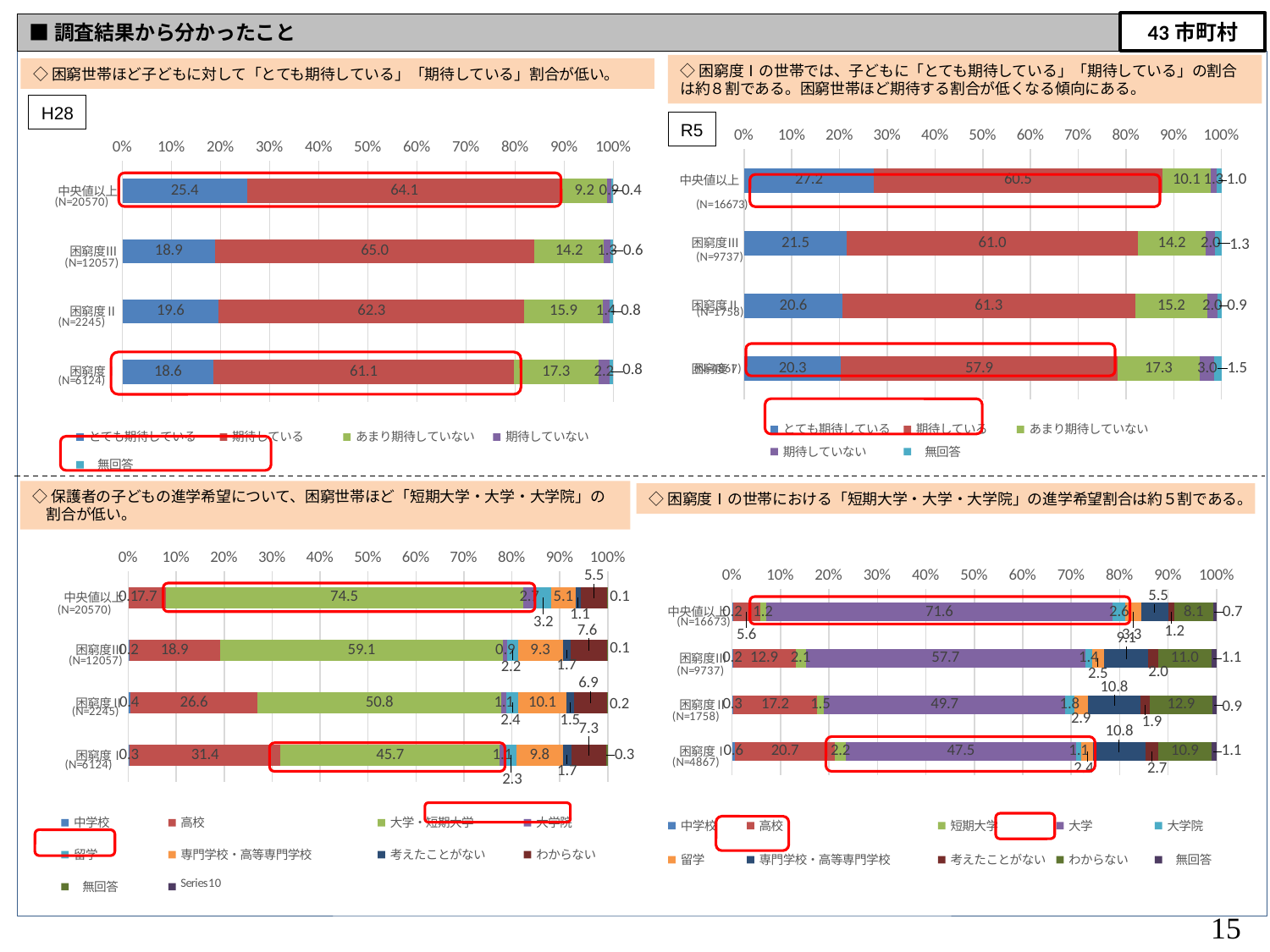

43市町村
■調査結果から分かったこと

◇困窮度Ⅰの世帯では、子どもに「とても期待している」「期待している」の割合は約８割である。困窮世帯ほど期待する割合が低くなる傾向にある。
◇困窮世帯ほど子どもに対して「とても期待している」「期待している」割合が低い。
H28
R5

### Chart

| Category | とても期待している   | 期待している         | あまり期待していない | 期待していない       |   無回答             |
|---|---|---|---|---|---|
| 中央値以上 | 25.4 | 64.1 | 9.2 | 0.9 | 0.4 |
| 困窮度Ⅲ | 18.9 | 65.0 | 14.2 | 1.3 | 0.6 |
| 困窮度Ⅱ | 19.6 | 62.3 | 15.9 | 1.4 | 0.8 |
| 困窮度Ⅰ | 18.6 | 61.1 | 17.3 | 2.2 | 0.8 |

### Chart

| Category | とても期待している   | 期待している         | あまり期待していない | 期待していない       |   無回答             |
|---|---|---|---|---|---|
| 中央値以上 | 27.2 | 60.5 | 10.1 | 1.3 | 1.0 |
| 困窮度Ⅲ | 21.5 | 61.0 | 14.2 | 2.0 | 1.3 |
| 困窮度Ⅱ | 20.6 | 61.3 | 15.2 | 2.0 | 0.9 |
| 困窮度Ⅰ | 20.3 | 57.9 | 17.3 | 3.0 | 1.5 |

(N=16673)
◇保護者の子どもの進学希望について、困窮世帯ほど「短期大学・大学・大学院」の
   割合が低い。
◇困窮度Ⅰの世帯における「短期大学・大学・大学院」の進学希望割合は約５割である。

### Chart

| Category | 中学校 | 高校                 | 大学・短期大学             | 大学院               | 留学                 | 専門学校・高等専門学校                   | 考えたことがない     | わからない           |   無回答             |  |
|---|---|---|---|---|---|---|---|---|---|---|
| 中央値以上 | 0.1 | 7.7 | 74.5 | 2.7 | 3.2 | 5.1 | 1.1 | 5.5 | 0.1 | None |
| 困窮度Ⅲ | 0.2 | 18.9 | 59.1 | 0.9 | 2.2 | 9.3 | 1.7 | 7.6 | 0.1 | None |
| 困窮度Ⅱ | 0.4 | 26.6 | 50.8 | 1.1 | 2.4 | 10.1 | 1.5 | 6.9 | 0.2 | None |
| 困窮度Ⅰ | 0.3 | 31.4 | 45.7 | 1.1 | 2.3 | 9.8 | 1.7 | 7.3 | 0.3 | None |

### Chart

| Category | 中学校 | 高校                 | 短期大学             | 大学                 | 大学院               | 留学                 | 専門学校・高等専門学校                   | 考えたことがない     | わからない           |   無回答             |
|---|---|---|---|---|---|---|---|---|---|---|
| 中央値以上 | 0.2 | 5.6 | 1.2 | 71.6 | 2.6 | 3.3 | 5.5 | 1.2 | 8.1 | 0.7 |
| 困窮度Ⅲ | 0.2 | 12.9 | 2.1 | 57.7 | 1.4 | 2.5 | 9.1 | 2.0 | 11.0 | 1.1 |
| 困窮度Ⅱ | 0.3 | 17.2 | 1.5 | 49.7 | 1.8 | 2.9 | 10.8 | 1.9 | 12.9 | 0.9 |
| 困窮度Ⅰ | 0.6 | 20.7 | 2.2 | 47.5 | 1.1 | 2.4 | 10.8 | 2.7 | 10.9 | 1.1 |

15